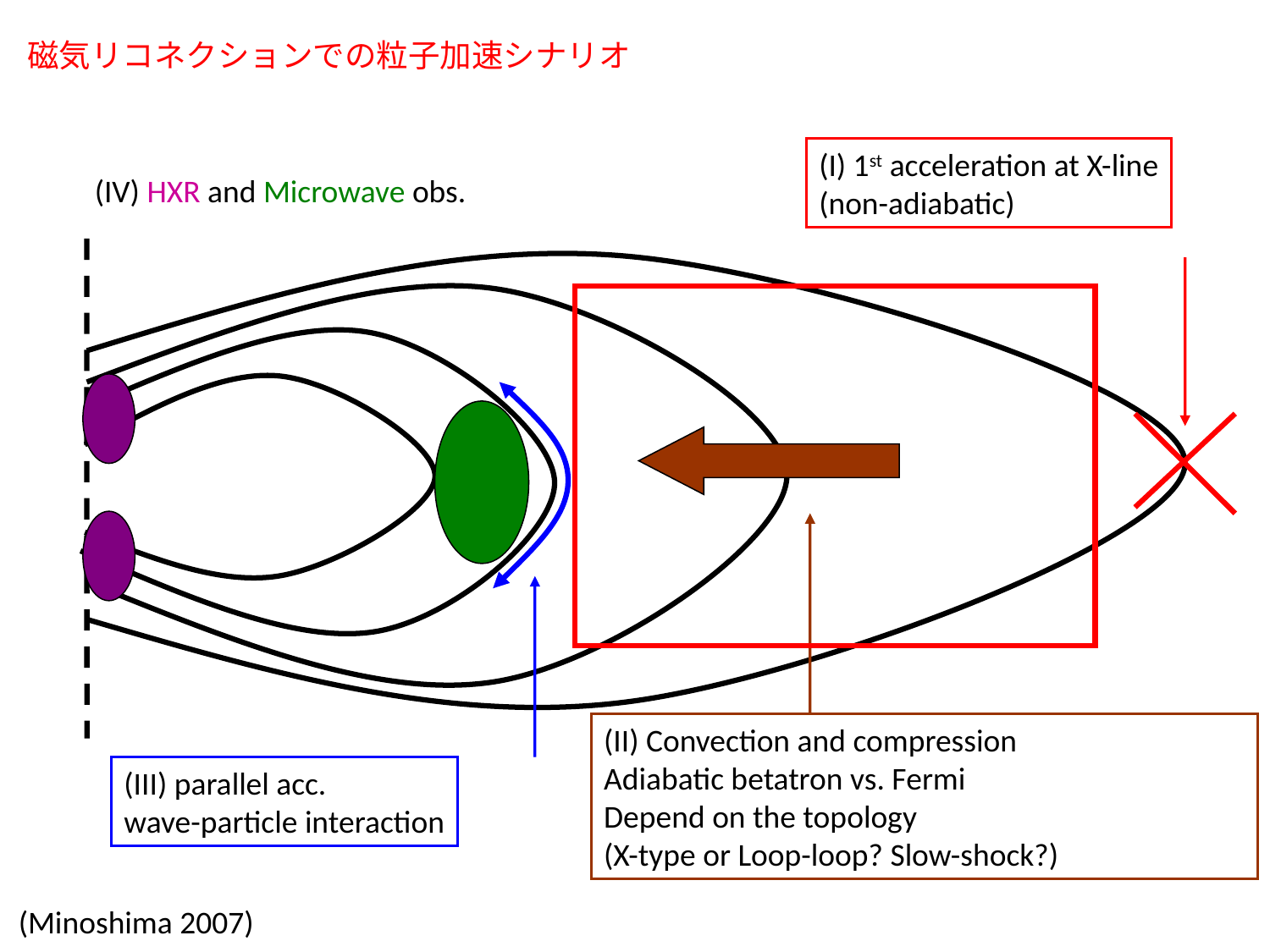

磁気リコネクションでの粒子加速シナリオ
(I) 1st acceleration at X-line
(non-adiabatic)
(IV) HXR and Microwave obs.

(II) Convection and compression
Adiabatic betatron vs. Fermi
Depend on the topology
(X-type or Loop-loop? Slow-shock?)
(III) parallel acc.
wave-particle interaction
(Minoshima 2007)